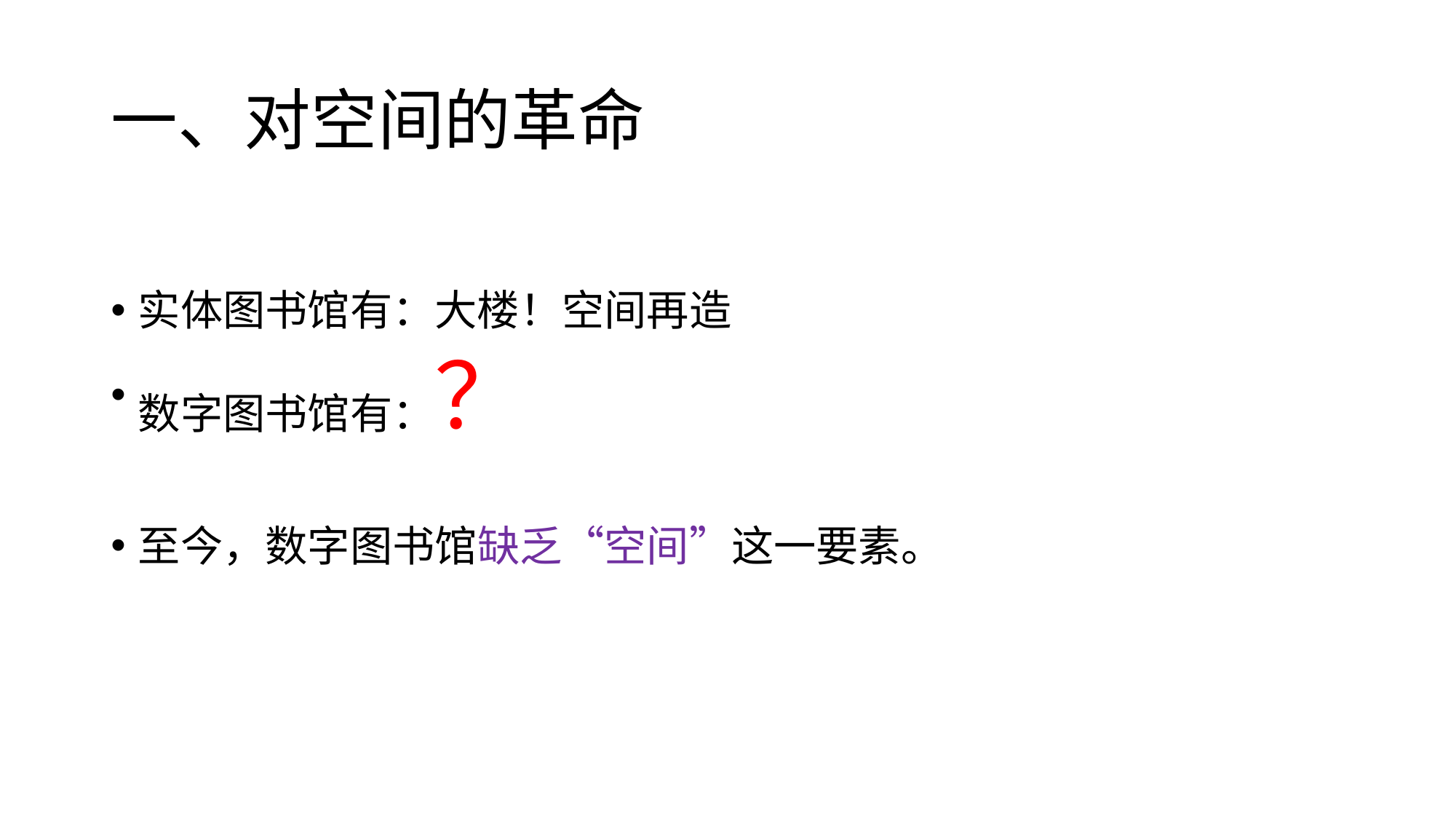

# 一、对空间的革命

实体图书馆有：大楼！空间再造
数字图书馆有：？

至今，数字图书馆缺乏“空间”这一要素。